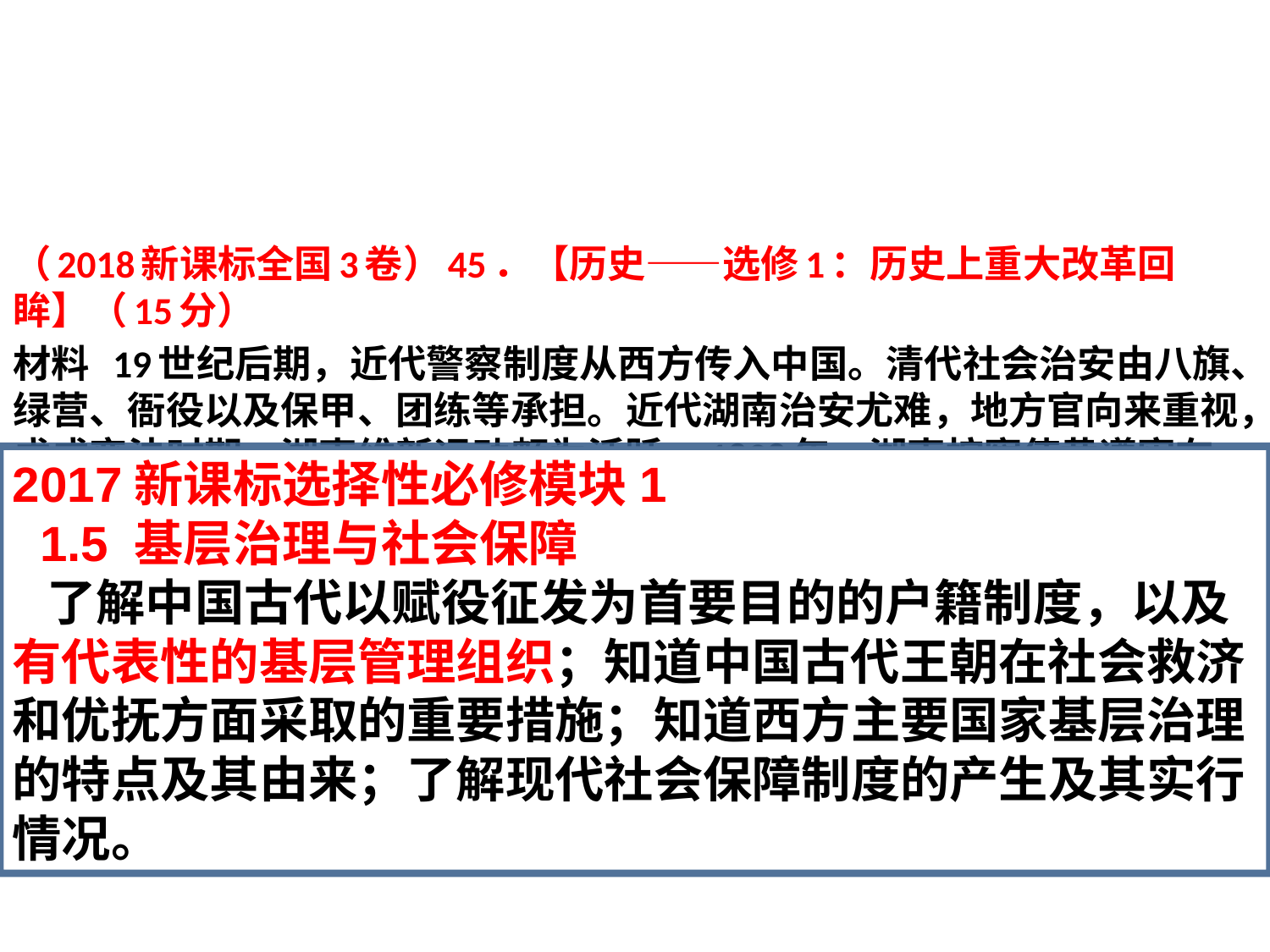

#
（2018新课标全国3卷）45．【历史——选修1：历史上重大改革回眸】（15分）
材料  19世纪后期，近代警察制度从西方传入中国。清代社会治安由八旗、绿营、衙役以及保甲、团练等承担。近代湖南治安尤难，地方官向来重视，戊戌变法时期，湖南维新运动颇为活跃。1898年，湖南按察使黄遵宪在巡抚陈宝箴的支持下，参照日本警察制度与租界巡捕制度，在省城长沙创设了湖南保卫局。根据《湖南保卫局章程》，保卫局由官商合办，职责是“去民害，卫民生，检非违，索罪犯”。其机构设置实行三级体制，即总局、分局、小分局。戊戌变法失败后，湖南保卫局被清廷裁撤。
                                  ——摘编自韩延龙等 《中国近代警察史》
（1）根据材料并结合所学知识，简析湖南保卫局创建的原因。（8分）
（2）根据材料并结合所学知识，说明湖南保卫局相对于以前的治安机构有何不同。（7分）

2017新课标选择性必修模块1
  1.5 基层治理与社会保障
  了解中国古代以赋役征发为首要目的的户籍制度，以及有代表性的基层管理组织；知道中国古代王朝在社会救济和优抚方面采取的重要措施；知道西方主要国家基层治理的特点及其由来；了解现代社会保障制度的产生及其实行情况。